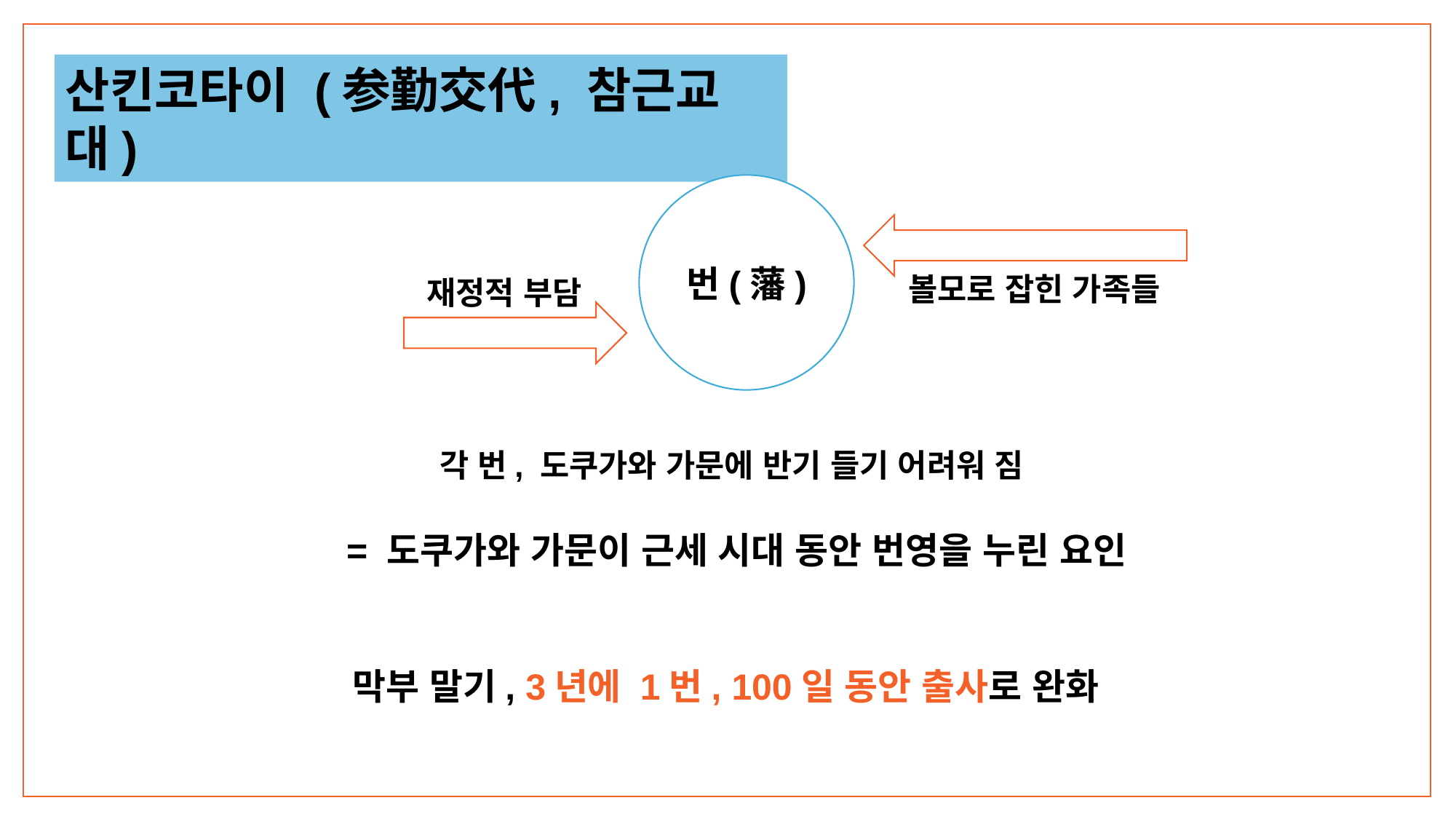

산킨코타이 (参勤交代, 참근교대)

번(藩)

재정적 부담

볼모로 잡힌 가족들
각 번, 도쿠가와 가문에 반기 들기 어려워 짐

 = 도쿠가와 가문이 근세 시대 동안 번영을 누린 요인
막부 말기, 3년에 1번, 100일 동안 출사로 완화